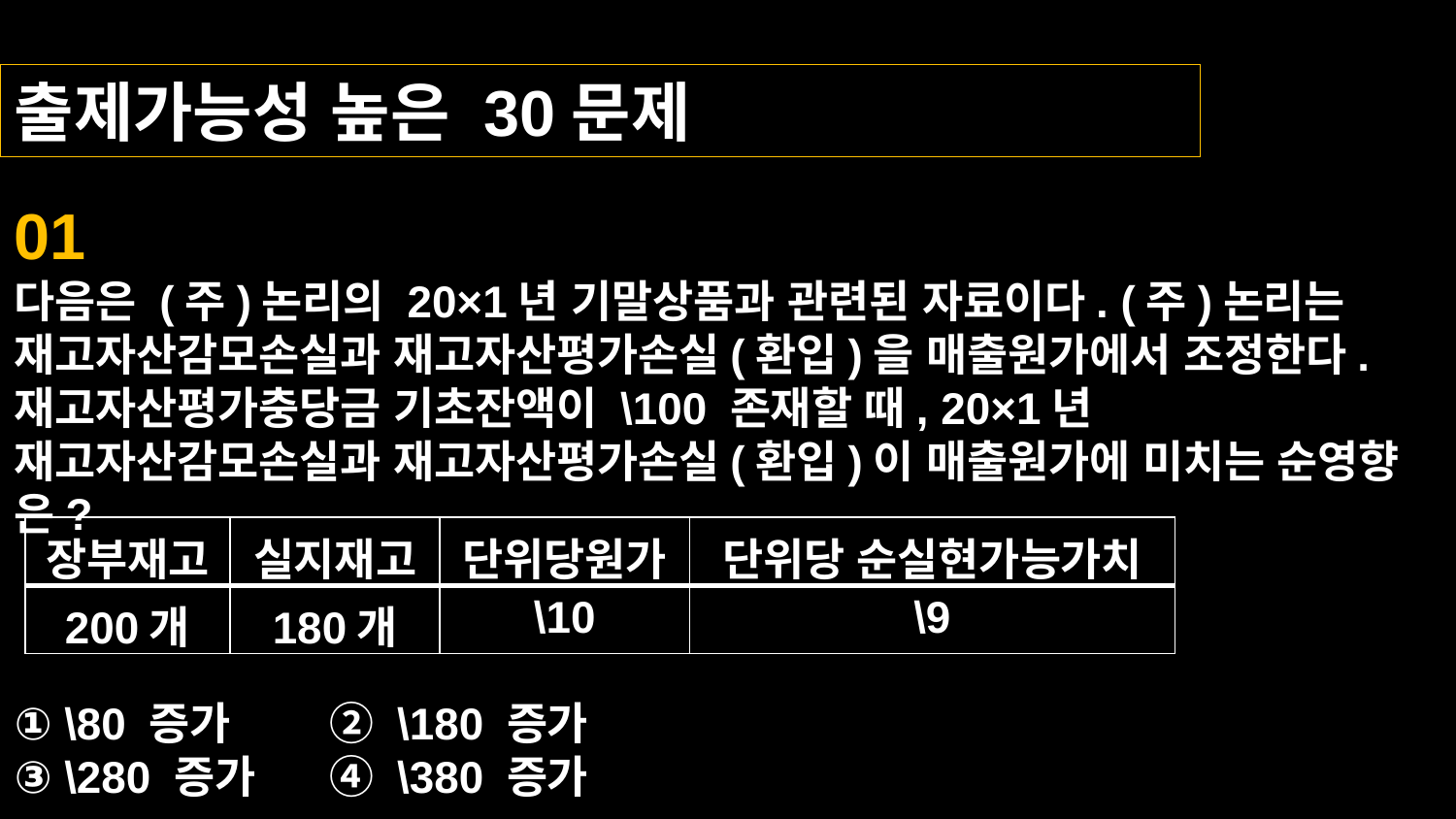

출제가능성 높은 30문제
01
다음은 (주)논리의 20×1년 기말상품과 관련된 자료이다. (주)논리는
재고자산감모손실과 재고자산평가손실(환입)을 매출원가에서 조정한다. 재고자산평가충당금 기초잔액이 \100 존재할 때, 20×1년 재고자산감모손실과 재고자산평가손실(환입)이 매출원가에 미치는 순영향은?

| 장부재고 | 실지재고 | 단위당원가 | 단위당 순실현가능가치 |
| --- | --- | --- | --- |
| 200개 | 180개 | \10 | \9 |
① \80 증가        ② \180 증가
③ \280 증가      ④ \380 증가